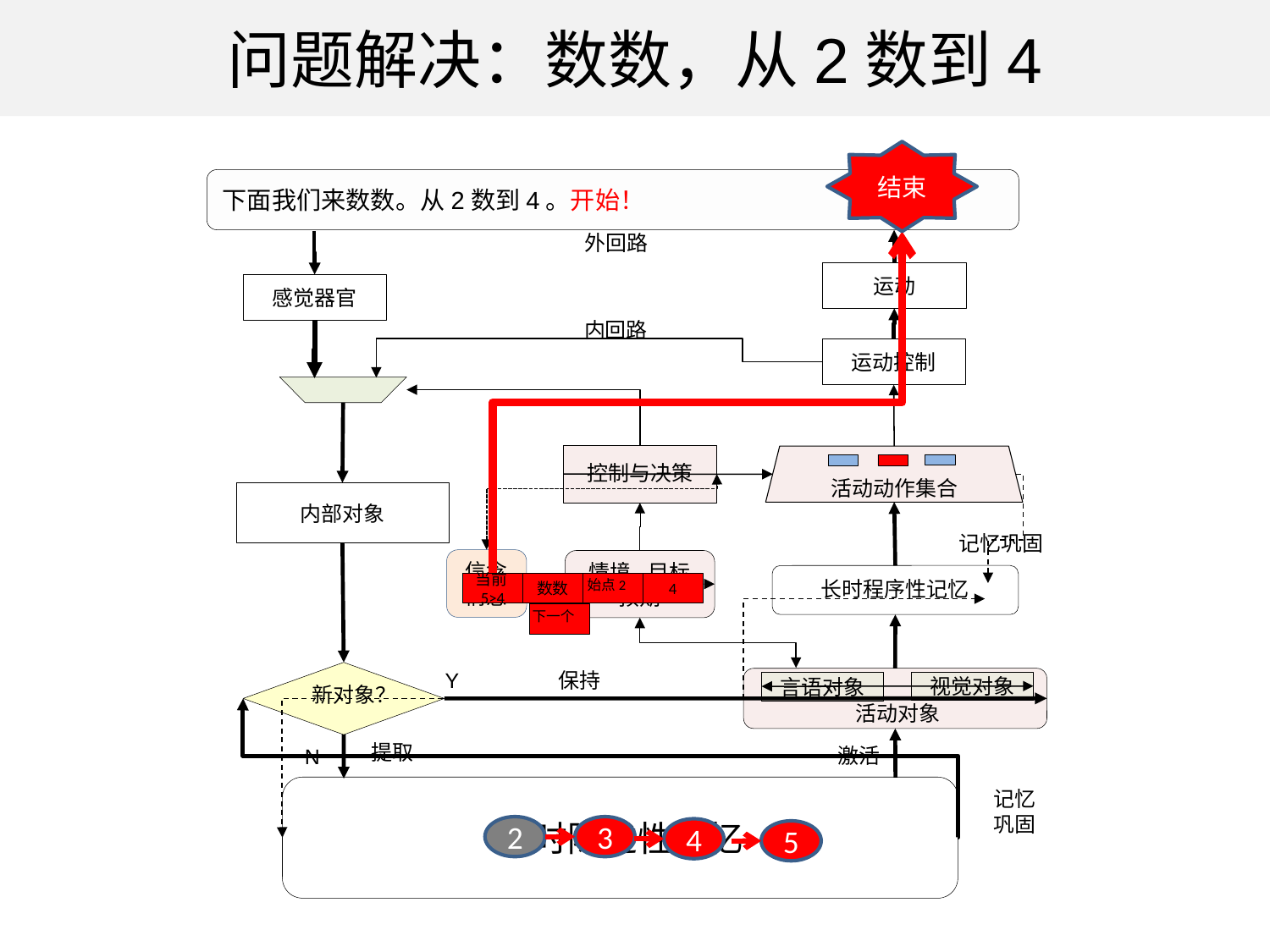

# 问题解决：数数，从2数到4
结束
下面我们来数数。从2数到4。开始！

外回路
运动
感觉器官
内回路
运动控制

控制与决策

活动动作集合
内部对象
记忆巩固
信念
情感
情境-目标
预期
长时程序性记忆

保持
Y
新对象？

视觉对象
言语对象
活动对象
提取
激活
N
长时陈述性记忆

记忆
巩固
当前5>4
数数
始点2
4
下一个
2
3
4
5